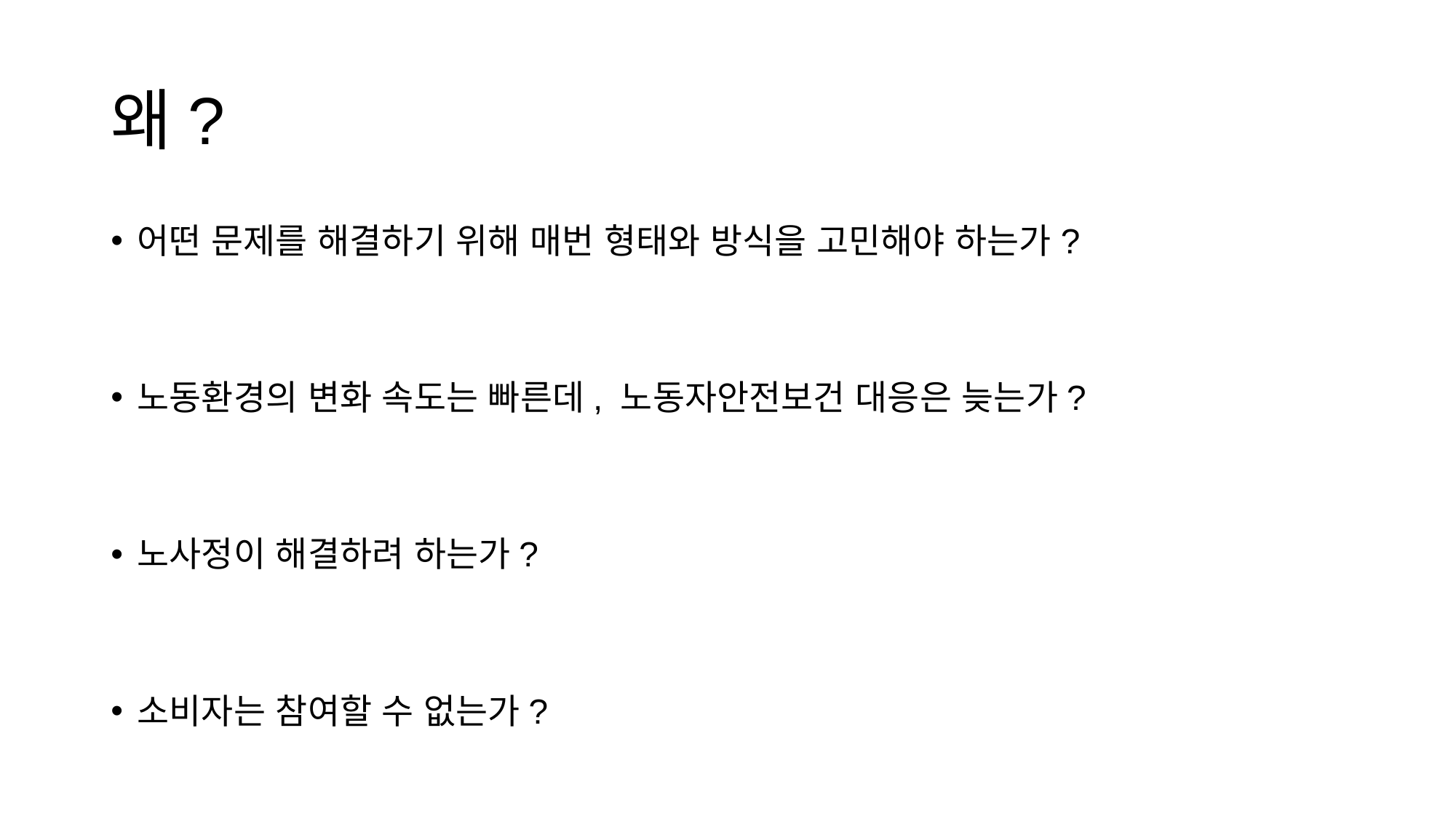

# 왜?
어떤 문제를 해결하기 위해 매번 형태와 방식을 고민해야 하는가?

노동환경의 변화 속도는 빠른데, 노동자안전보건 대응은 늦는가?

노사정이 해결하려 하는가?

소비자는 참여할 수 없는가?